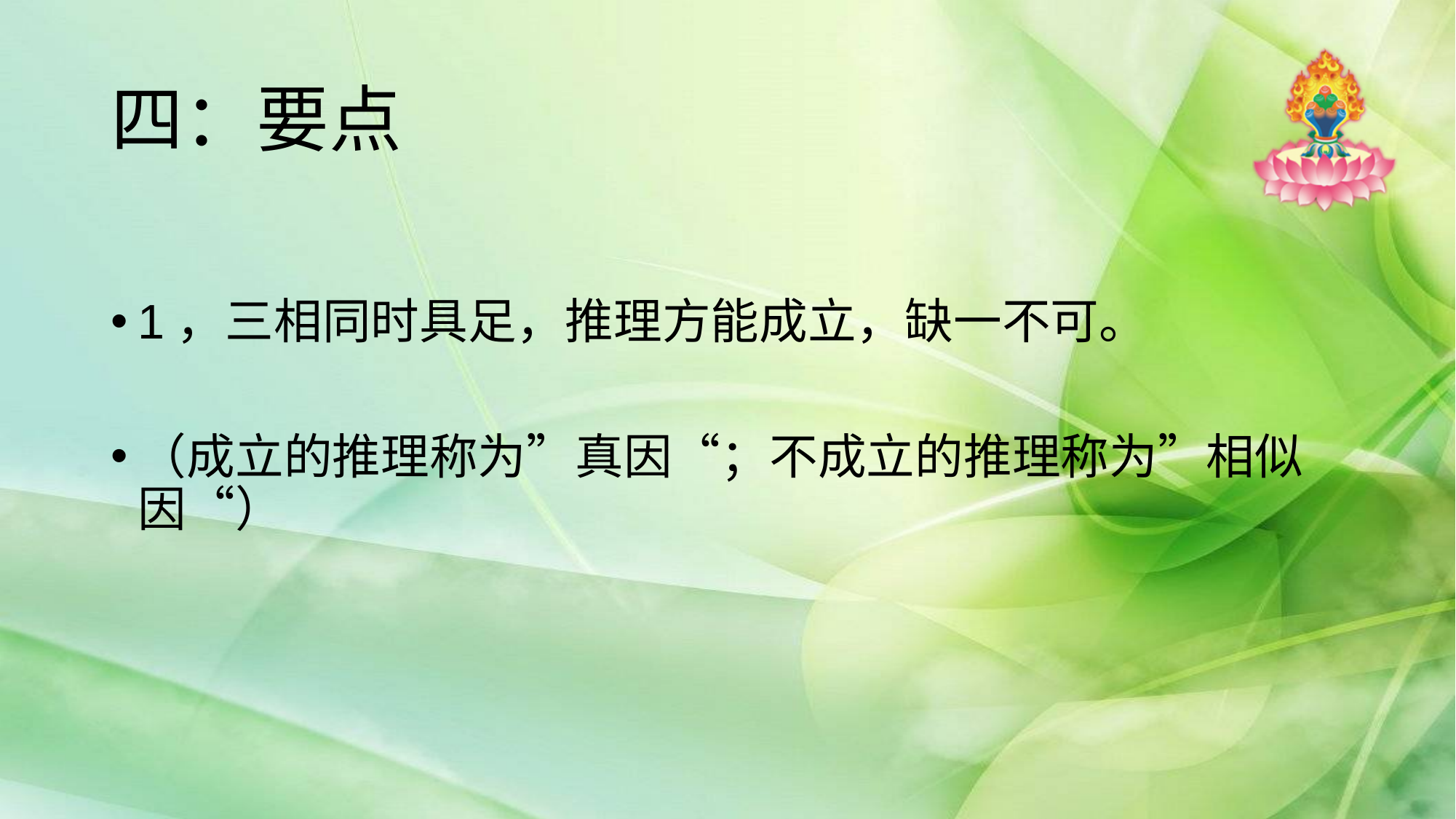

# 四：要点

1，三相同时具足，推理方能成立，缺一不可。

（成立的推理称为”真因“；不成立的推理称为”相似因“）